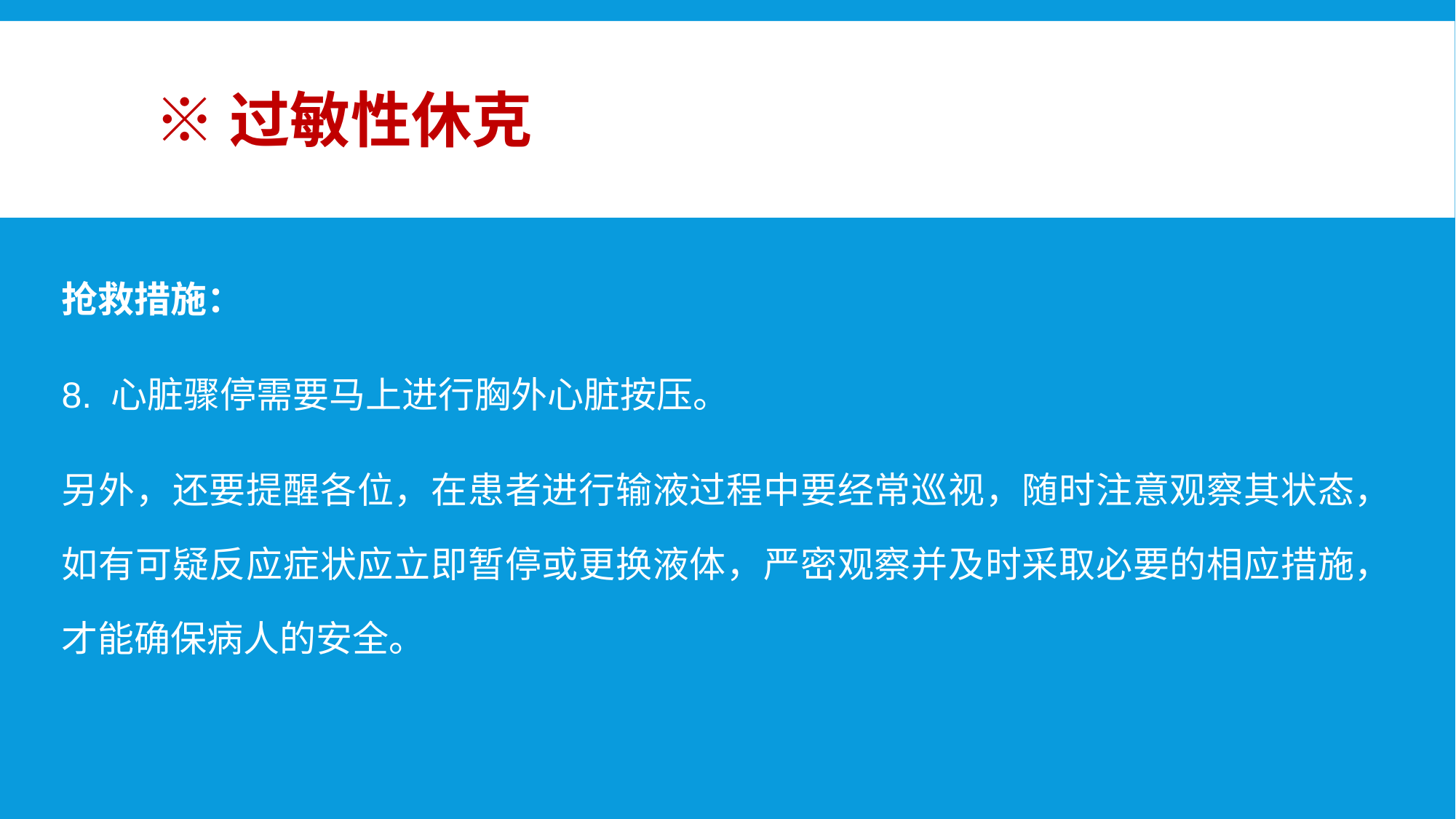

# ※过敏性休克
抢救措施：
8. 心脏骤停需要马上进行胸外心脏按压。
另外，还要提醒各位，在患者进行输液过程中要经常巡视，随时注意观察其状态，如有可疑反应症状应立即暂停或更换液体，严密观察并及时采取必要的相应措施，才能确保病人的安全。